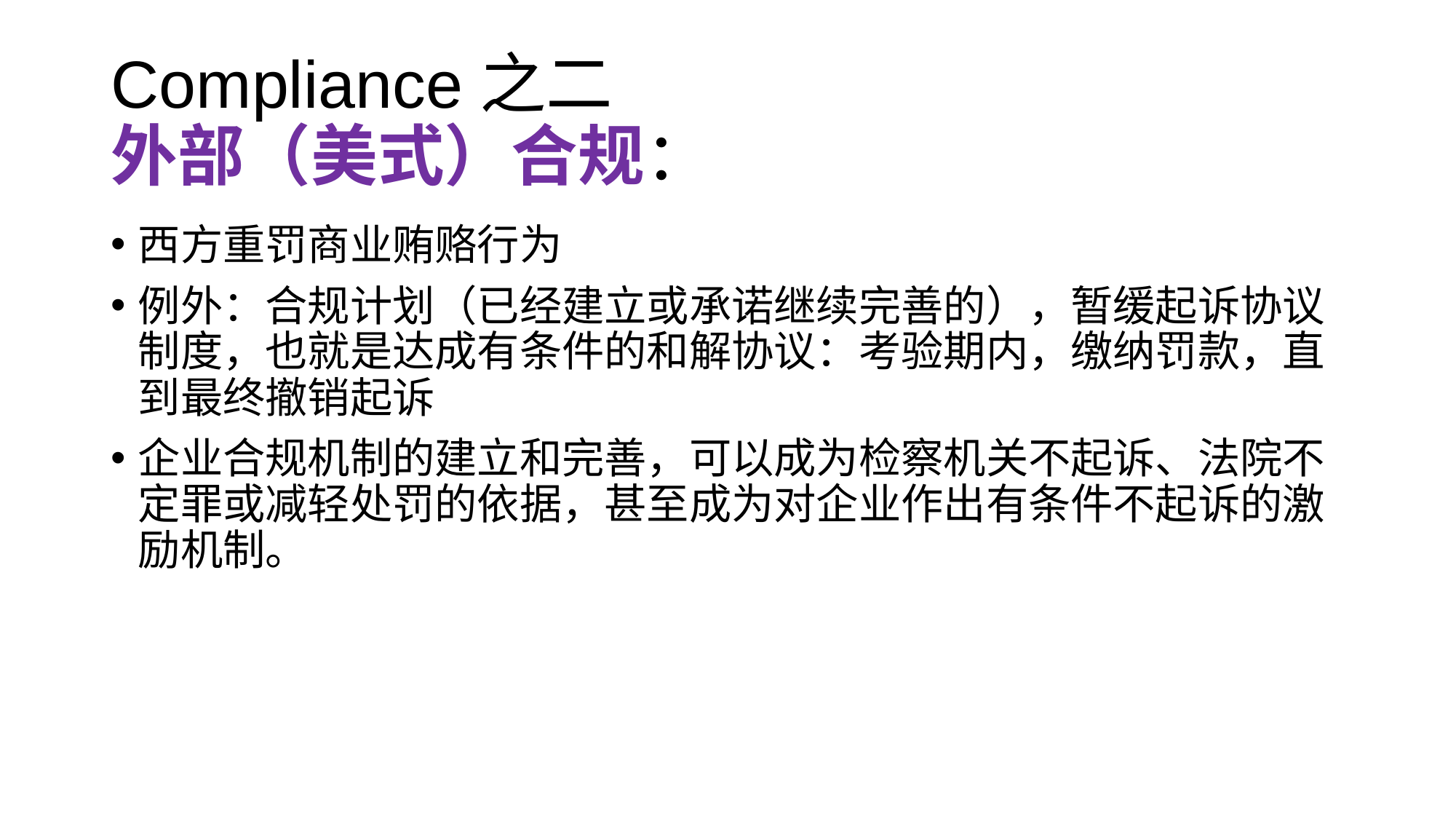

# Compliance之二 外部（美式）合规：
西方重罚商业贿赂行为
例外：合规计划（已经建立或承诺继续完善的），暂缓起诉协议制度，也就是达成有条件的和解协议：考验期内，缴纳罚款，直到最终撤销起诉
企业合规机制的建立和完善，可以成为检察机关不起诉、法院不定罪或减轻处罚的依据，甚至成为对企业作出有条件不起诉的激励机制。